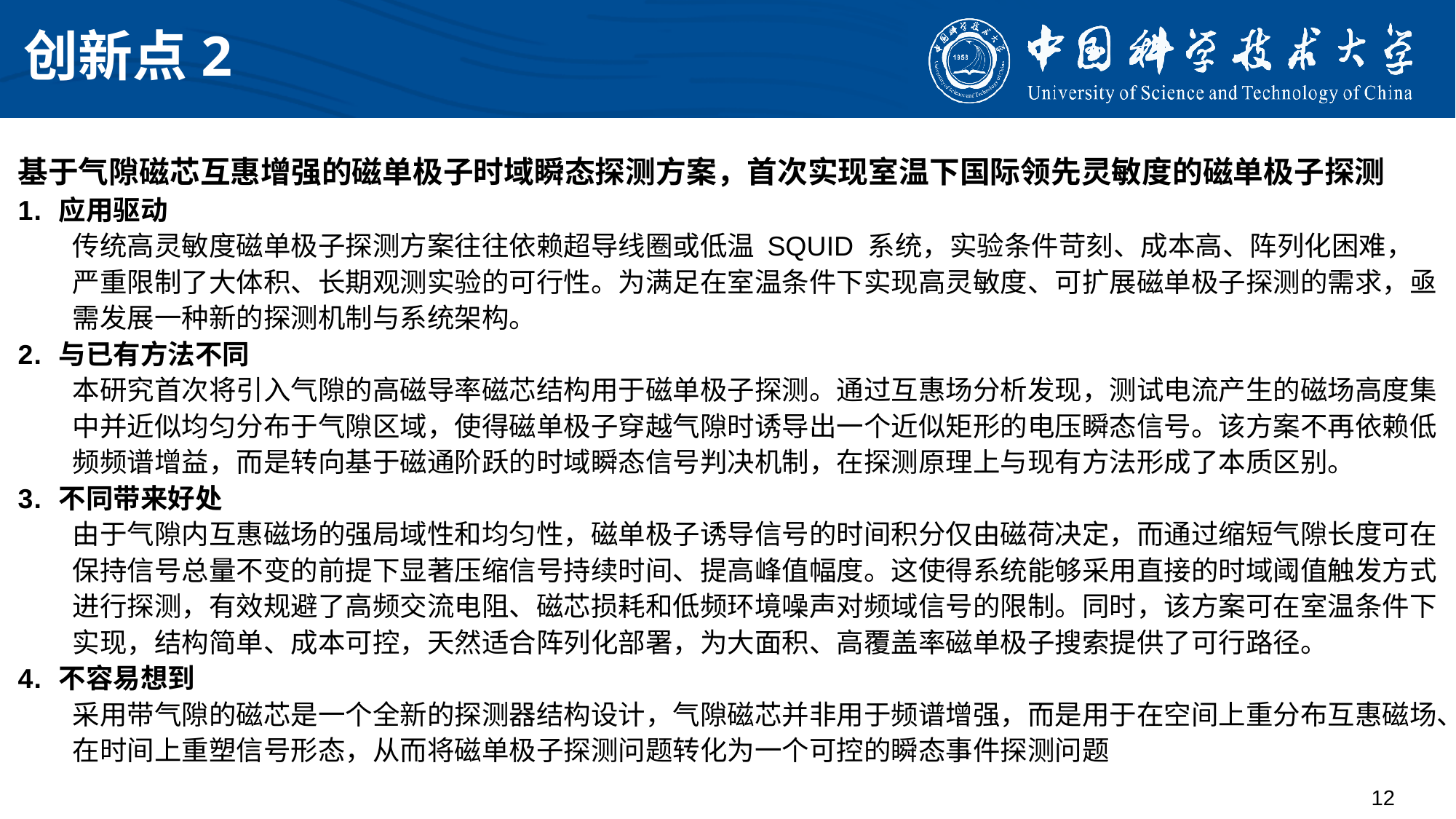

# 创新点2
基于气隙磁芯互惠增强的磁单极子时域瞬态探测方案，首次实现室温下国际领先灵敏度的磁单极子探测
应用驱动
传统高灵敏度磁单极子探测方案往往依赖超导线圈或低温 SQUID 系统，实验条件苛刻、成本高、阵列化困难，严重限制了大体积、长期观测实验的可行性。为满足在室温条件下实现高灵敏度、可扩展磁单极子探测的需求，亟需发展一种新的探测机制与系统架构。
与已有方法不同
本研究首次将引入气隙的高磁导率磁芯结构用于磁单极子探测。通过互惠场分析发现，测试电流产生的磁场高度集中并近似均匀分布于气隙区域，使得磁单极子穿越气隙时诱导出一个近似矩形的电压瞬态信号。该方案不再依赖低频频谱增益，而是转向基于磁通阶跃的时域瞬态信号判决机制，在探测原理上与现有方法形成了本质区别。
不同带来好处
由于气隙内互惠磁场的强局域性和均匀性，磁单极子诱导信号的时间积分仅由磁荷决定，而通过缩短气隙长度可在保持信号总量不变的前提下显著压缩信号持续时间、提高峰值幅度。这使得系统能够采用直接的时域阈值触发方式进行探测，有效规避了高频交流电阻、磁芯损耗和低频环境噪声对频域信号的限制。同时，该方案可在室温条件下实现，结构简单、成本可控，天然适合阵列化部署，为大面积、高覆盖率磁单极子搜索提供了可行路径。
不容易想到
采用带气隙的磁芯是一个全新的探测器结构设计，气隙磁芯并非用于频谱增强，而是用于在空间上重分布互惠磁场、在时间上重塑信号形态，从而将磁单极子探测问题转化为一个可控的瞬态事件探测问题
12